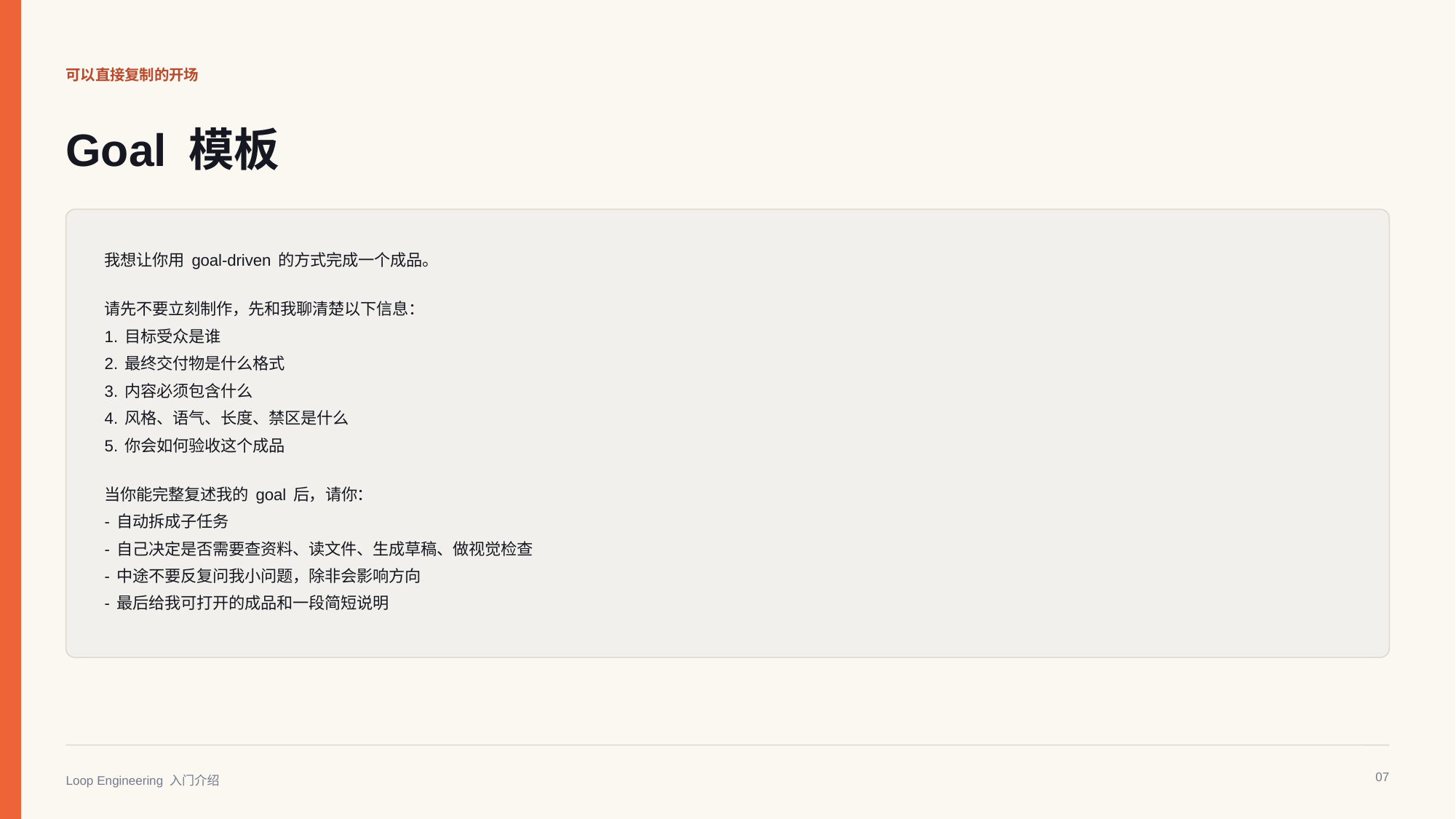

可以直接复制的开场
Goal 模板

我想让你用 goal-driven 的方式完成一个成品。

请先不要立刻制作，先和我聊清楚以下信息：
1. 目标受众是谁
2. 最终交付物是什么格式
3. 内容必须包含什么
4. 风格、语气、长度、禁区是什么
5. 你会如何验收这个成品

当你能完整复述我的 goal 后，请你：
- 自动拆成子任务
- 自己决定是否需要查资料、读文件、生成草稿、做视觉检查
- 中途不要反复问我小问题，除非会影响方向
- 最后给我可打开的成品和一段简短说明

Loop Engineering 入门介绍
07